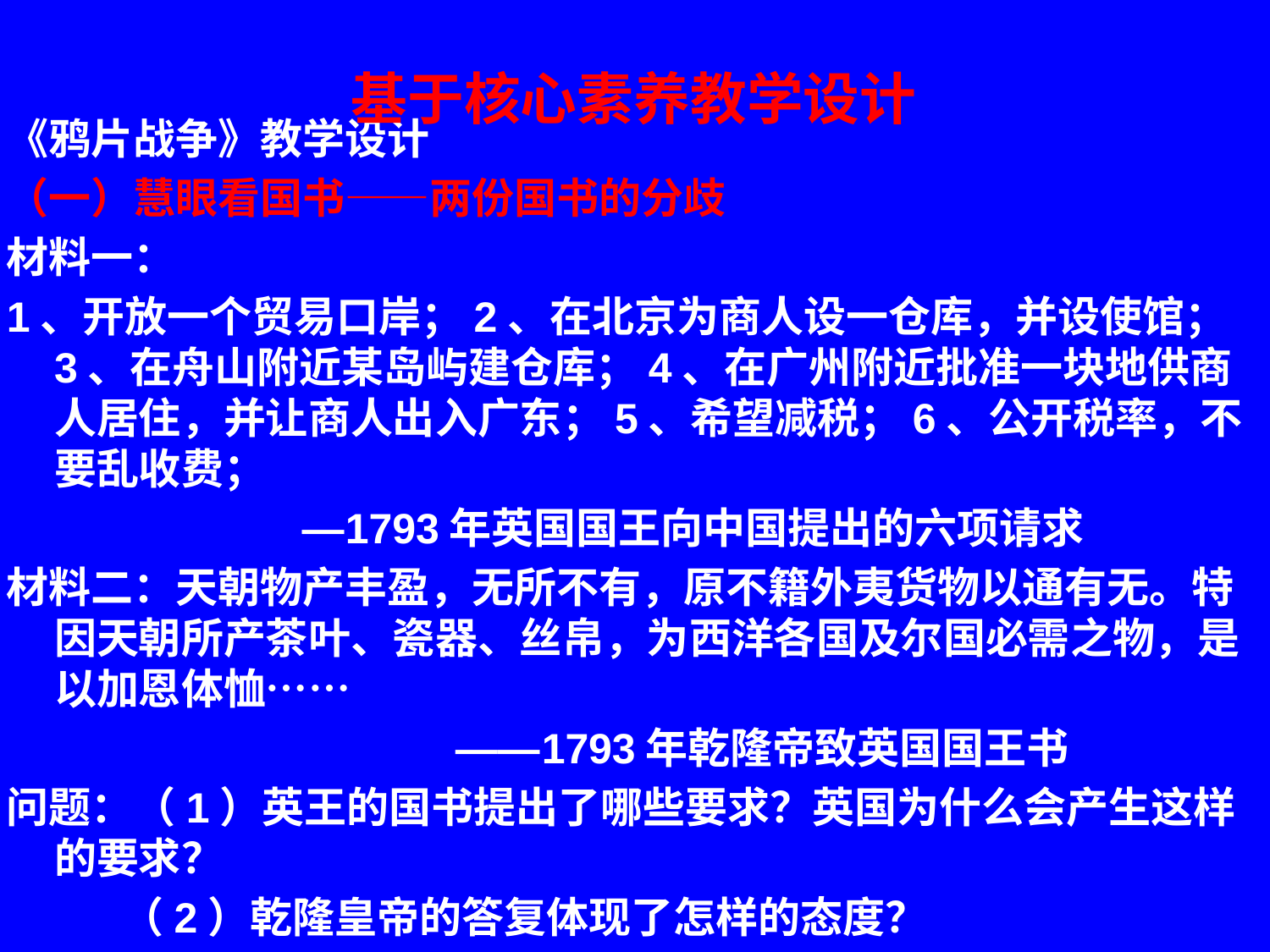

基于核心素养的历史课堂教学设计策略
基于核心素养教学设计
# 教学设计策略
《鸦片战争》教学设计
（一）慧眼看国书——两份国书的分歧
材料一：
1、开放一个贸易口岸；2、在北京为商人设一仓库，并设使馆；3、在舟山附近某岛屿建仓库；4、在广州附近批准一块地供商人居住，并让商人出入广东；5、希望减税；6、公开税率，不要乱收费；
                         —1793年英国国王向中国提出的六项请求
材料二：天朝物产丰盈，无所不有，原不籍外夷货物以通有无。特因天朝所产茶叶、瓷器、丝帛，为西洋各国及尔国必需之物，是以加恩体恤……
                                      ——1793年乾隆帝致英国国王书
问题：（1）英王的国书提出了哪些要求？英国为什么会产生这样的要求？
           （2）乾隆皇帝的答复体现了怎样的态度？